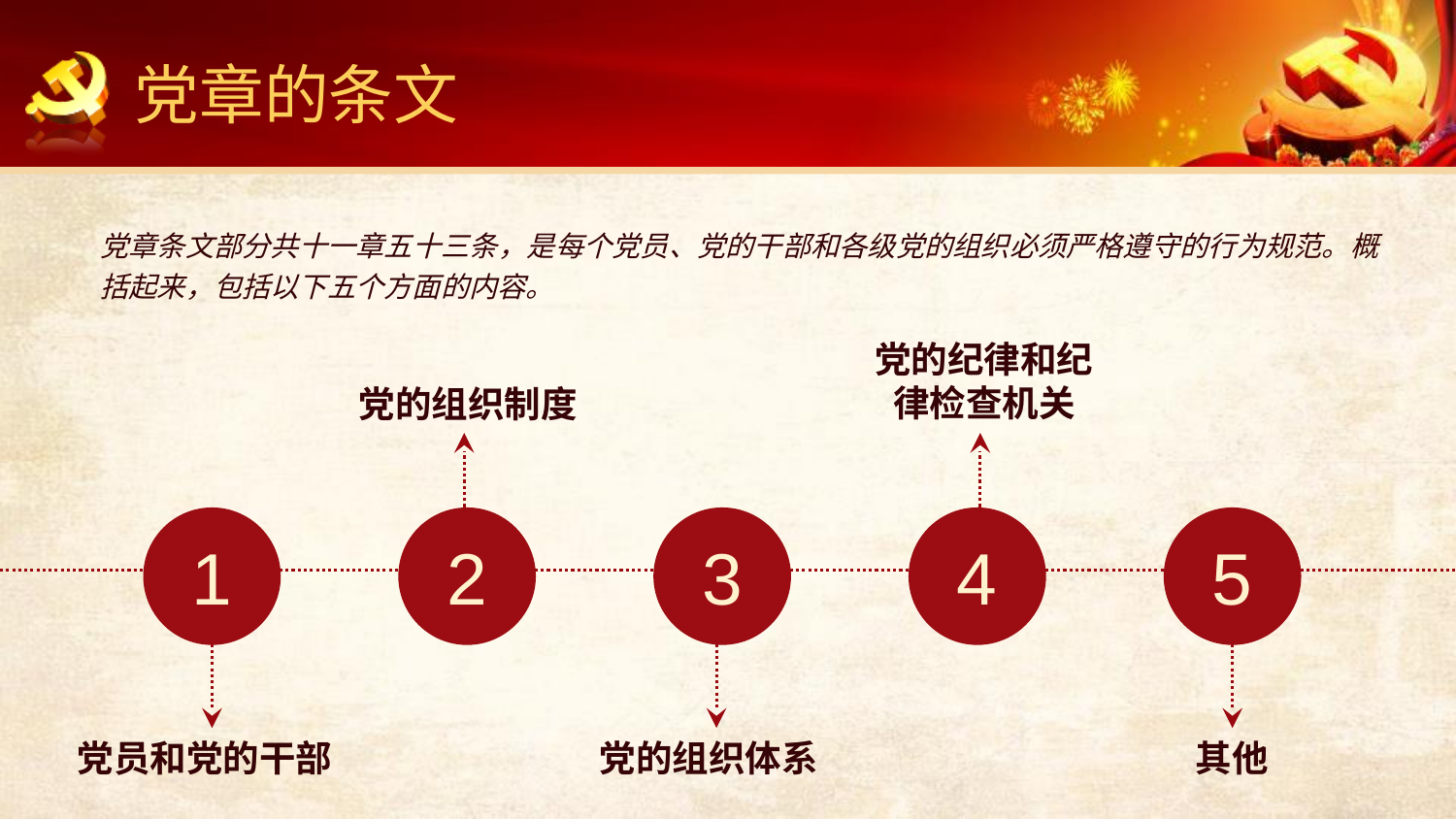

党章的条文
党章条文部分共十一章五十三条，是每个党员、党的干部和各级党的组织必须严格遵守的行为规范。概括起来，包括以下五个方面的内容。
党的纪律和纪
律检查机关
4
党的组织制度
2
1
党员和党的干部
3
党的组织体系
5
其他